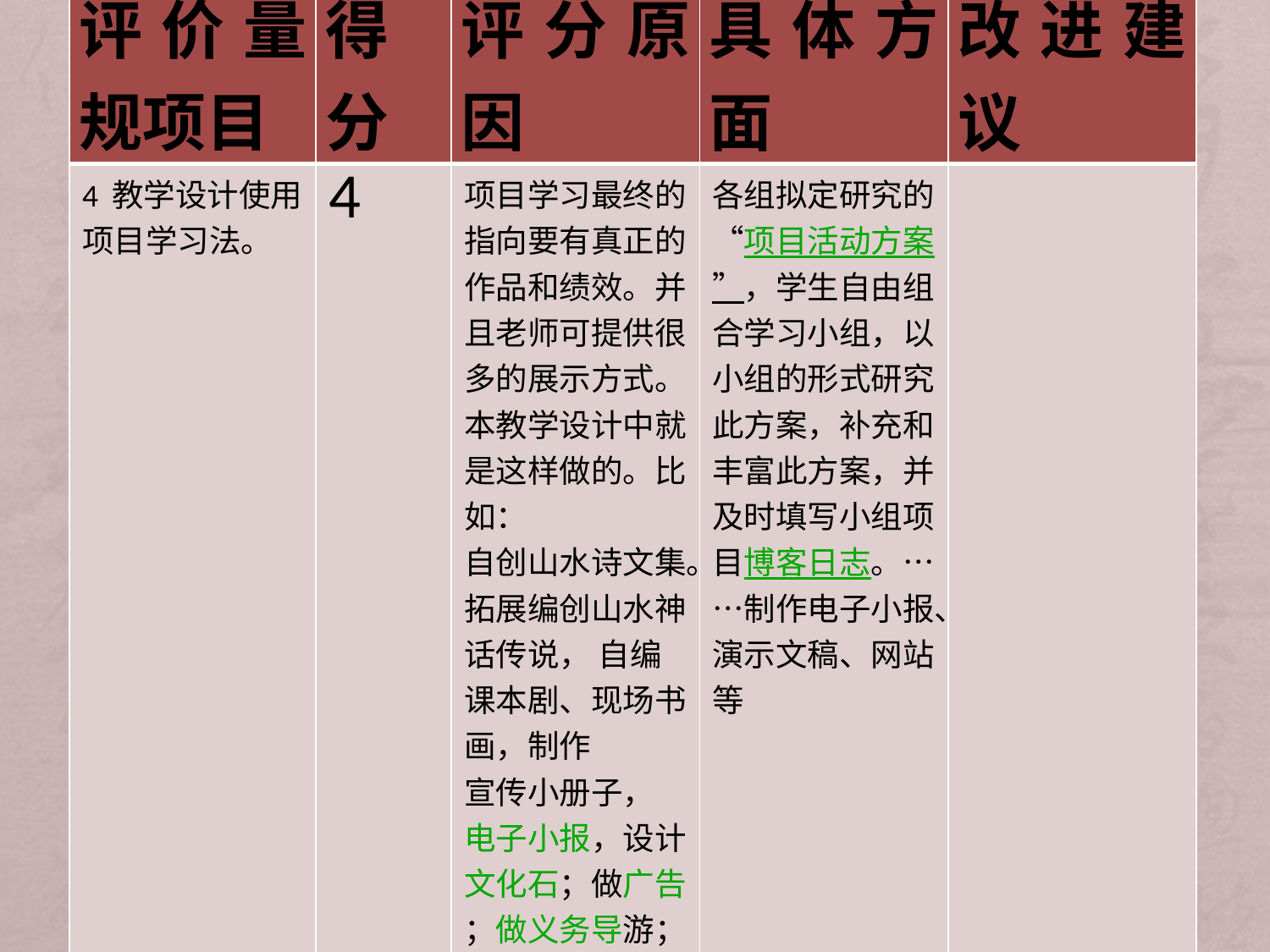

| 评价量规项目 | 得分 | 评分原因 | 具体方面 | 改进建议 |
| --- | --- | --- | --- | --- |
| 4 教学设计使用项目学习法。 | 4 | 项目学习最终的指向要有真正的作品和绩效。并且老师可提供很多的展示方式。本教学设计中就是这样做的。比如：自创山水诗文集。拓展编创山水神话传说， 自编课本剧、现场书画，制作宣传小册子，电子小报，设计文化石；做广告；做义务导游；编写童谣、儿童剧、动漫剧；写保护石刻倡议书等。 | 各组拟定研究的“项目活动方案”，学生自由组合学习小组，以小组的形式研究此方案，补充和丰富此方案，并及时填写小组项目博客日志。……制作电子小报、演示文稿、网站等 |  |
#